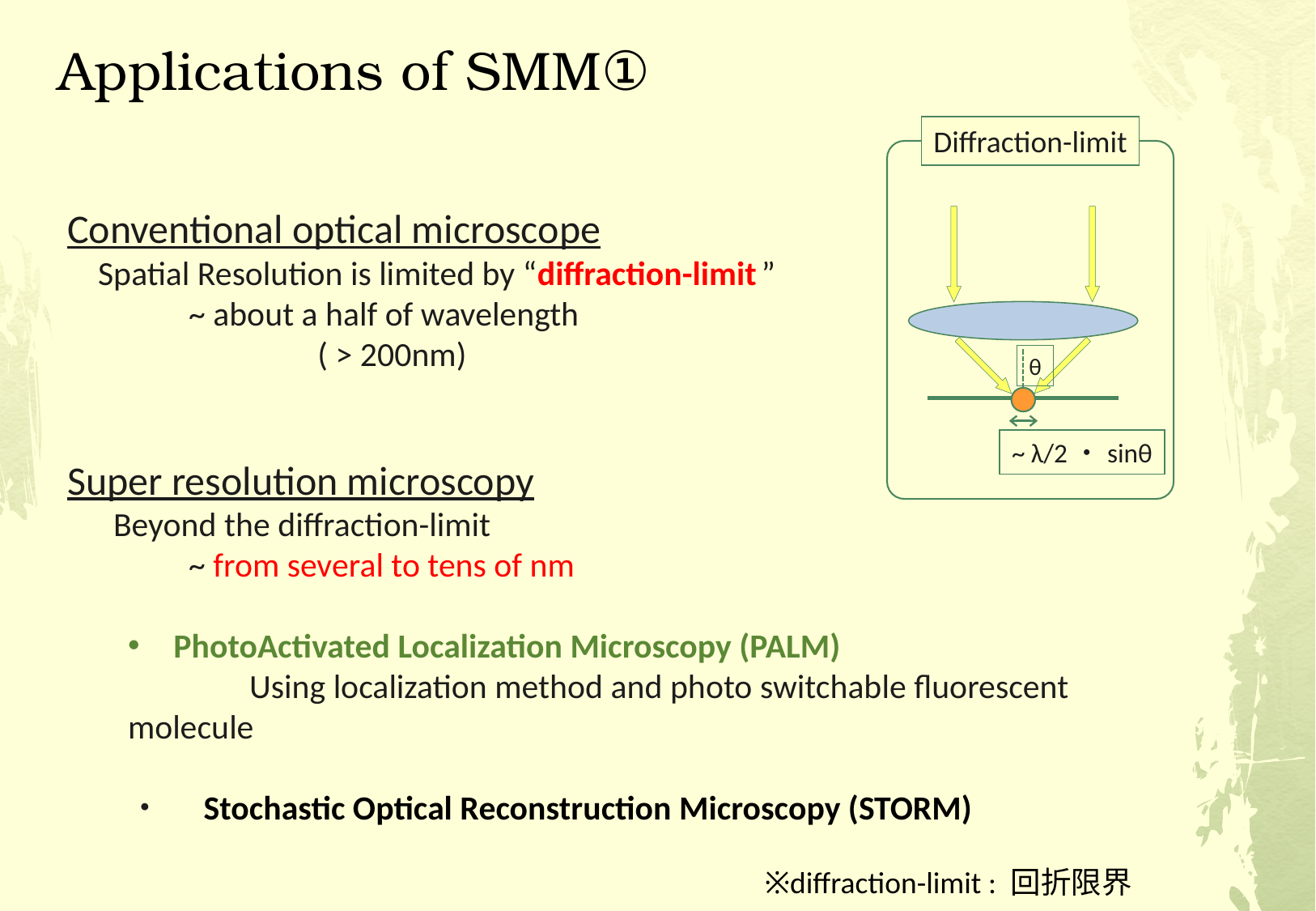

# Applications of SMM①
Diffraction-limit

θ

~ λ/2・sinθ
Conventional optical microscope
    Spatial Resolution is limited by “diffraction-limit ”
	~ about a half of wavelength
		 ( > 200nm)

Super resolution microscopy
      Beyond the diffraction-limit
	~ from several to tens of nm

PhotoActivated Localization Microscopy (PALM)
	Using localization method and photo switchable fluorescent molecule

・　Stochastic Optical Reconstruction Microscopy (STORM)

※diffraction-limit : 回折限界